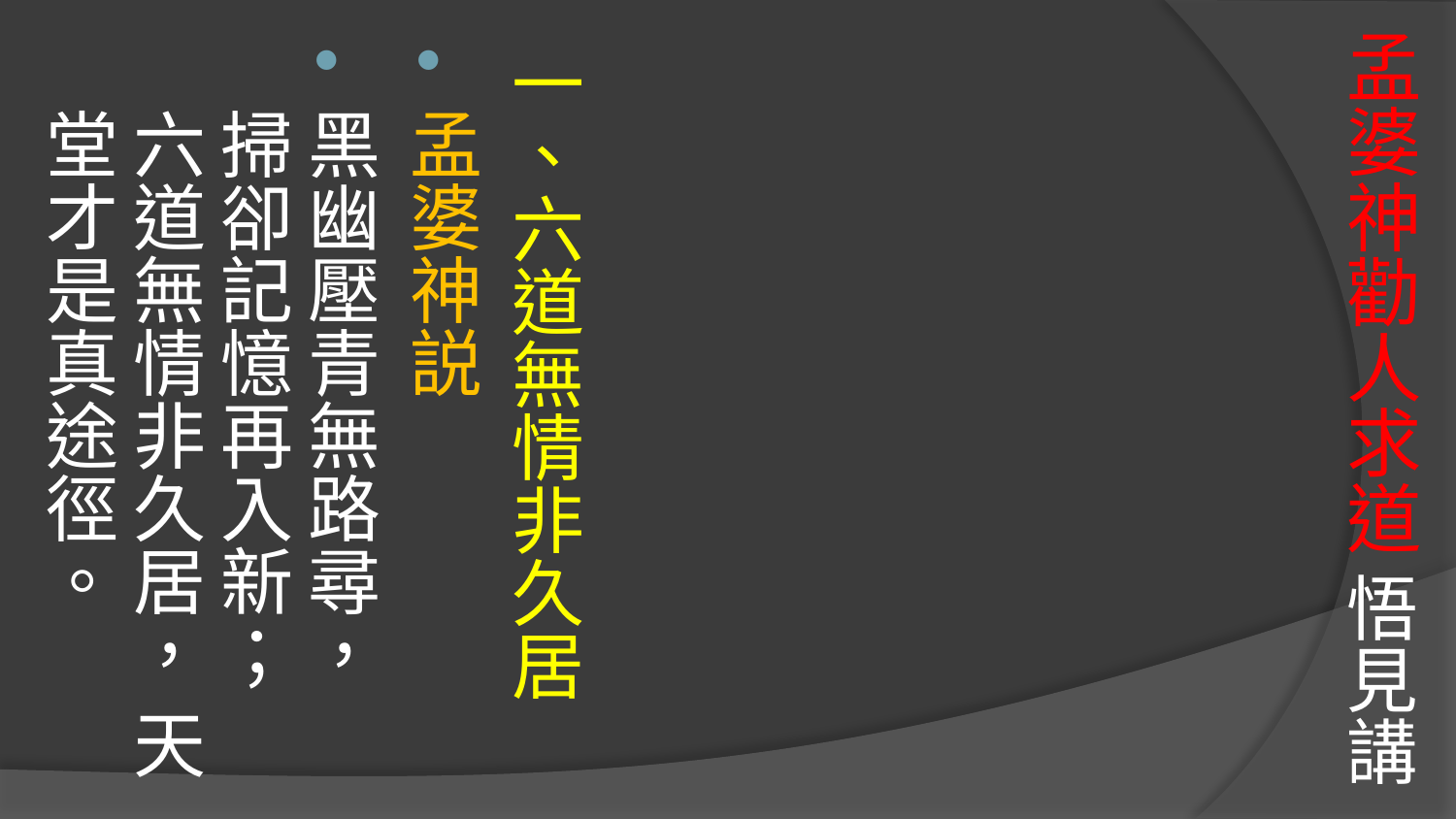

# 孟婆神勸人求道 悟見講
一、六道無情非久居
孟婆神説
黑幽壓青無路尋，   掃卻記憶再入新；
六道無情非久居， 天堂才是真途徑。